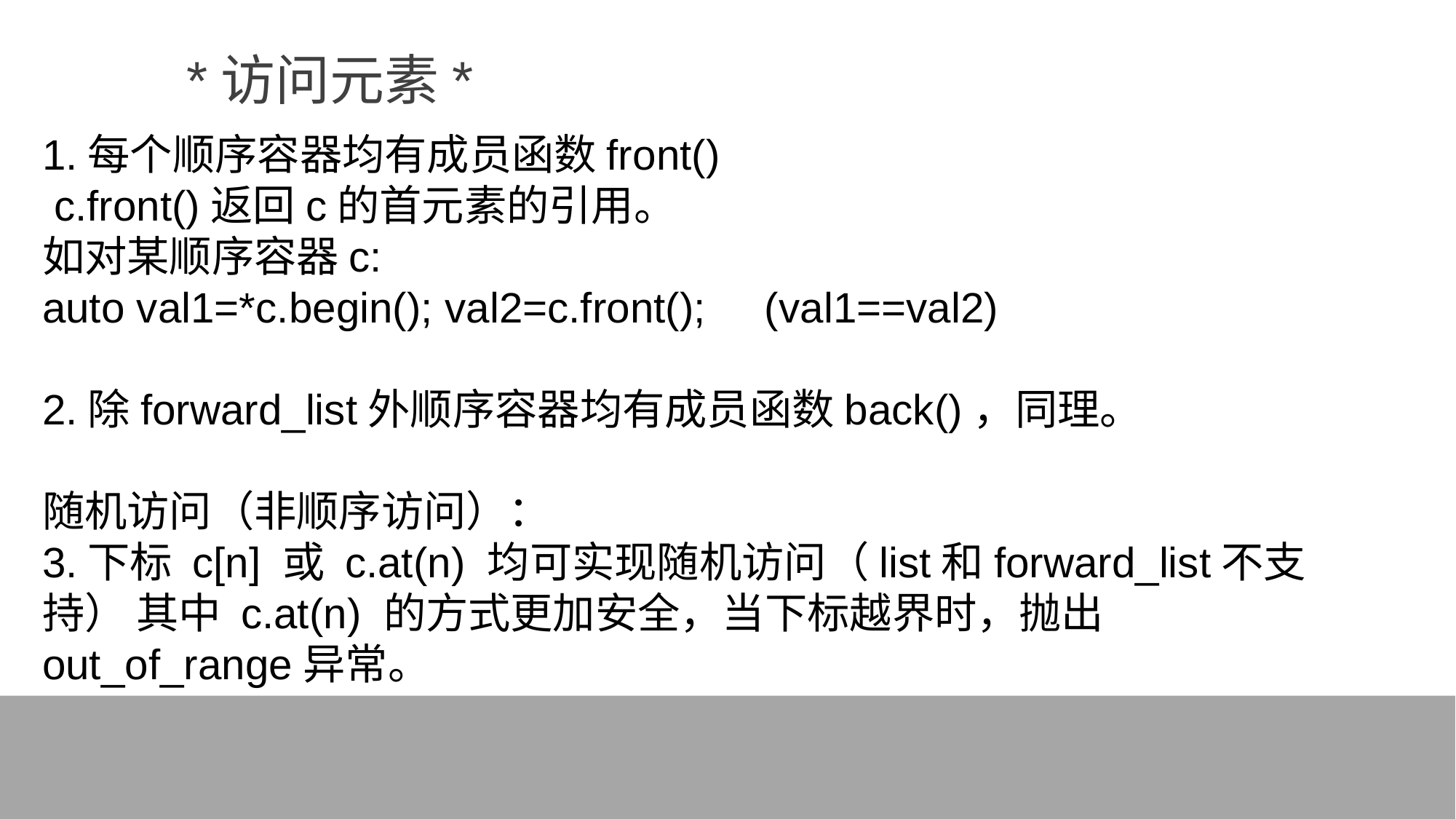

*访问元素*
1.每个顺序容器均有成员函数front()
 c.front()返回c的首元素的引用。
如对某顺序容器c:
auto val1=*c.begin(); val2=c.front();     (val1==val2)

2.除forward_list外顺序容器均有成员函数back()，同理。

随机访问（非顺序访问）：
3.下标 c[n] 或 c.at(n) 均可实现随机访问（list和forward_list不支持） 其中 c.at(n) 的方式更加安全，当下标越界时，抛出out_of_range异常。